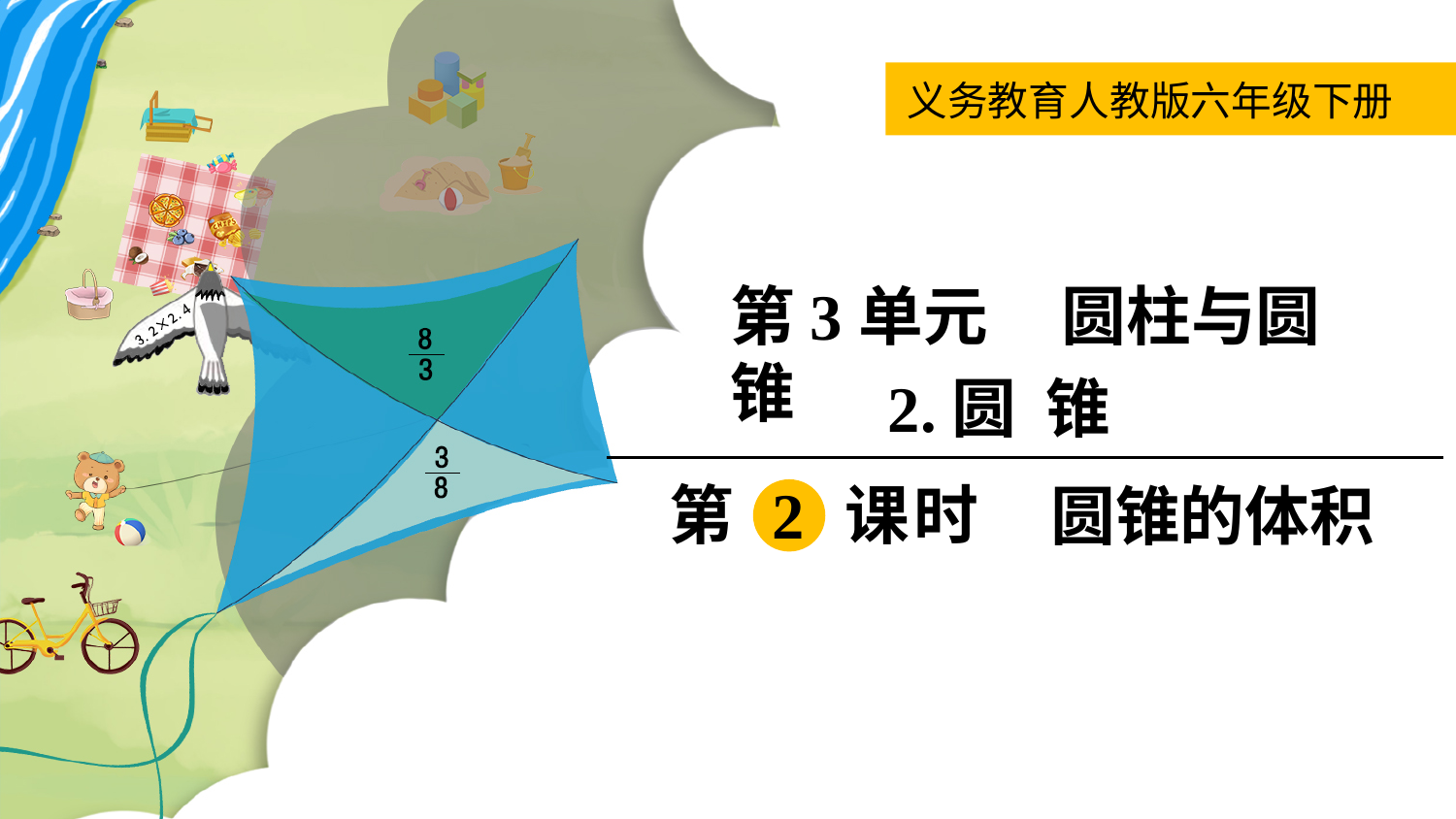

义务教育人教版六年级下册
第3单元     圆柱与圆锥
2.圆  锥
第 2 课时
圆锥的体积